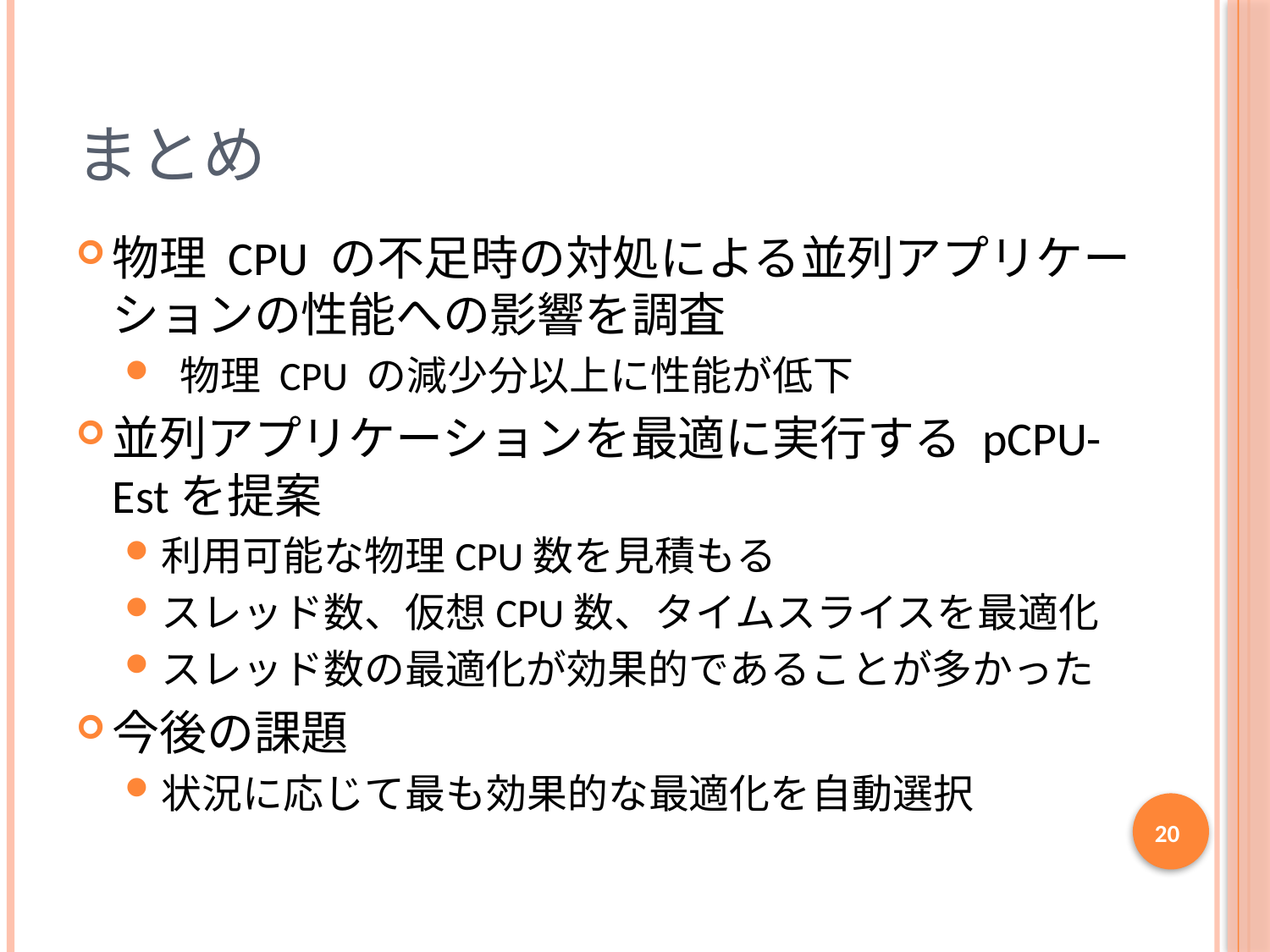

# まとめ
物理 CPU の不足時の対処による並列アプリケーションの性能への影響を調査
 物理 CPU の減少分以上に性能が低下
並列アプリケーションを最適に実行する pCPU-Estを提案
利用可能な物理CPU数を見積もる
スレッド数、仮想CPU数、タイムスライスを最適化
スレッド数の最適化が効果的であることが多かった
今後の課題
状況に応じて最も効果的な最適化を自動選択

20